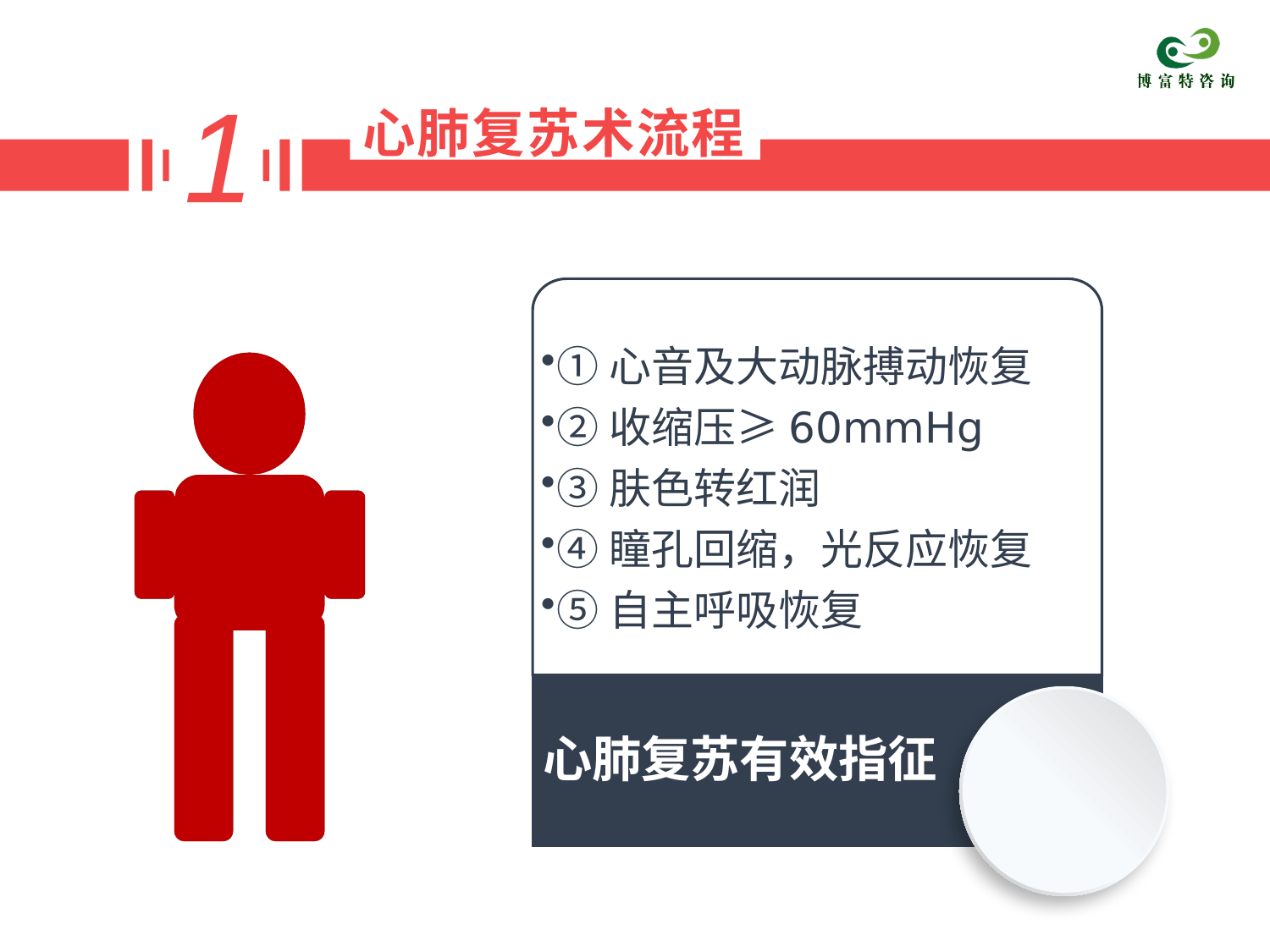

1

心肺复苏术流程

①心音及大动脉搏动恢复
②收缩压≥60mmHg
③肤色转红润
④瞳孔回缩，光反应恢复
⑤自主呼吸恢复

心肺复苏有效指征